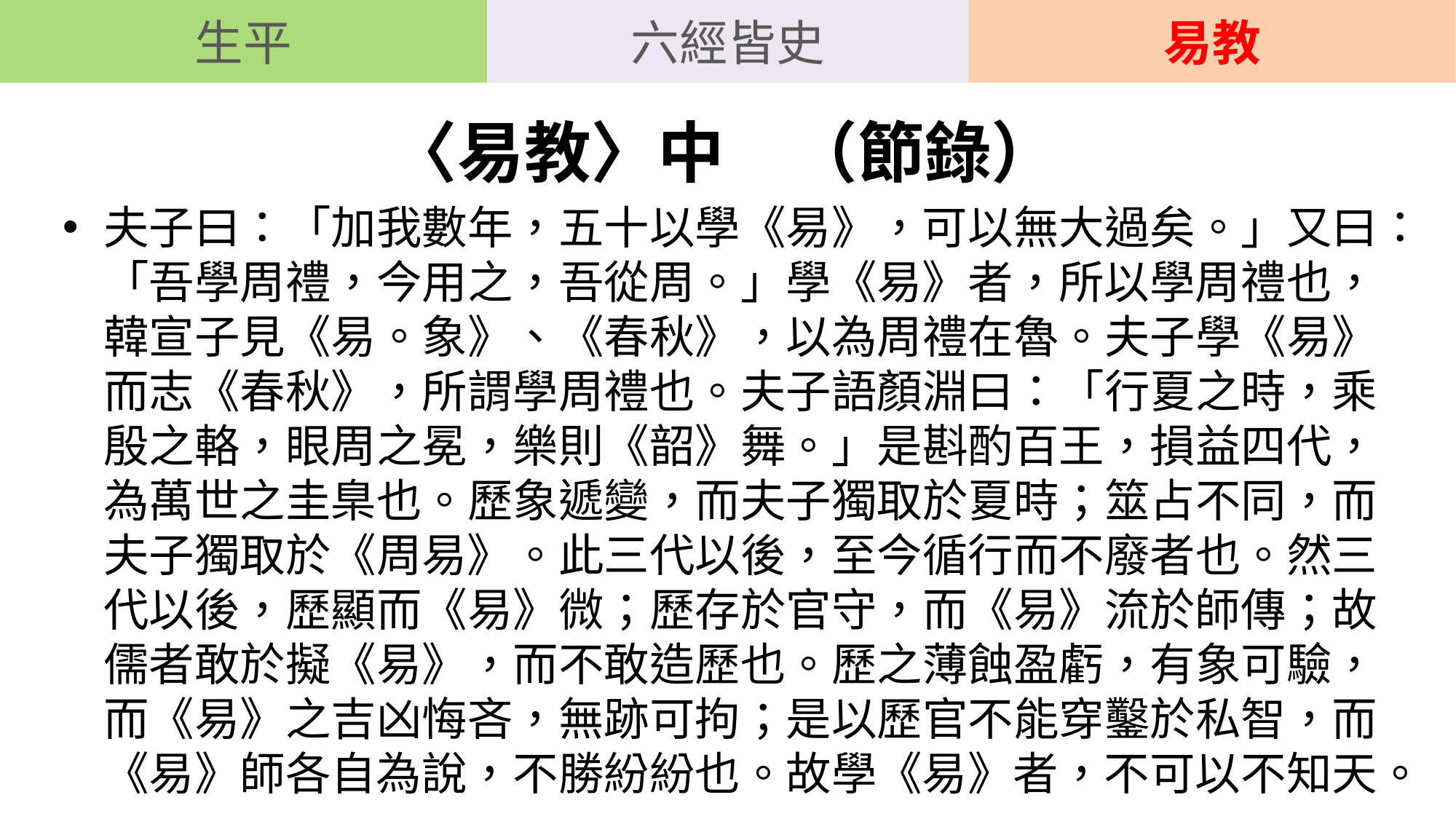

生平
六經皆史
易教
# 〈易教〉中　（節錄）
夫子曰：「加我數年，五十以學《易》，可以無大過矣。」又曰：「吾學周禮，今用之，吾從周。」學《易》者，所以學周禮也，韓宣子見《易。象》、《春秋》，以為周禮在魯。夫子學《易》而志《春秋》，所謂學周禮也。夫子語顏淵曰：「行夏之時，乘殷之輅，眼周之冕，樂則《韶》舞。」是斟酌百王，損益四代，為萬世之圭臬也。歷象遞變，而夫子獨取於夏時；筮占不同，而夫子獨取於《周易》。此三代以後，至今循行而不廢者也。然三代以後，歷顯而《易》微；歷存於官守，而《易》流於師傳；故儒者敢於擬《易》，而不敢造歷也。歷之薄蝕盈虧，有象可驗，而《易》之吉凶悔吝，無跡可拘；是以歷官不能穿鑿於私智，而《易》師各自為說，不勝紛紛也。故學《易》者，不可以不知天。